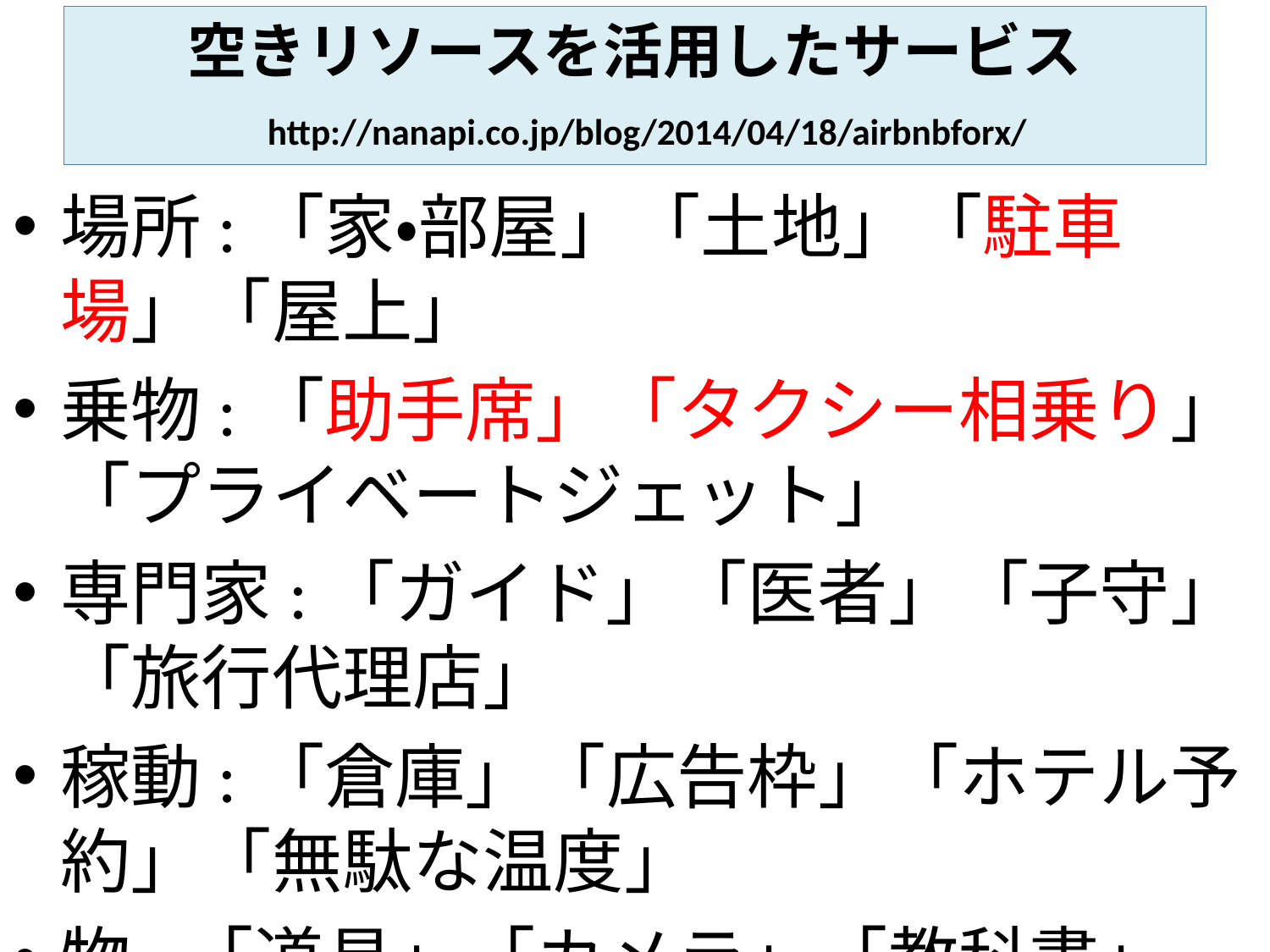

# 空きリソースを活用したサービス http://nanapi.co.jp/blog/2014/04/18/airbnbforx/
場所:「家・部屋」「土地」「駐車場」「屋上」
乗物:「助手席」「タクシー相乗り」「プライベートジェット」
専門家:「ガイド」「医者」「子守」「旅行代理店」
稼動:「倉庫」「広告枠」「ホテル予約」「無駄な温度」
物:「道具」「カメラ」「教科書」